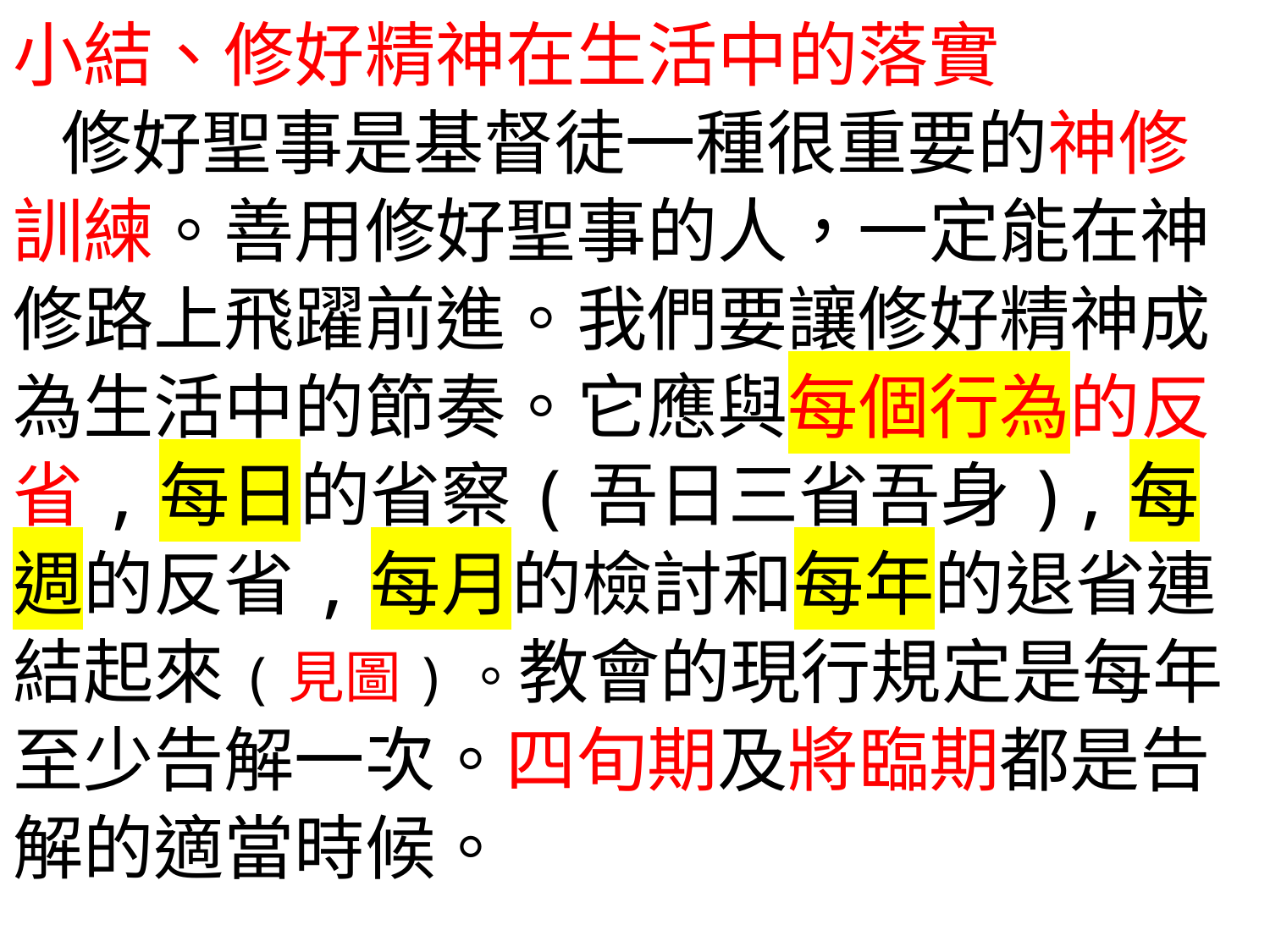

小結、修好精神在生活中的落實
  修好聖事是基督徒一種很重要的神修訓練。善用修好聖事的人，一定能在神修路上飛躍前進。我們要讓修好精神成為生活中的節奏。它應與每個行為的反省,每日的省察(吾日三省吾身),每週的反省,每月的檢討和每年的退省連結起來(見圖)。教會的現行規定是每年至少告解一次。四旬期及將臨期都是告解的適當時候。